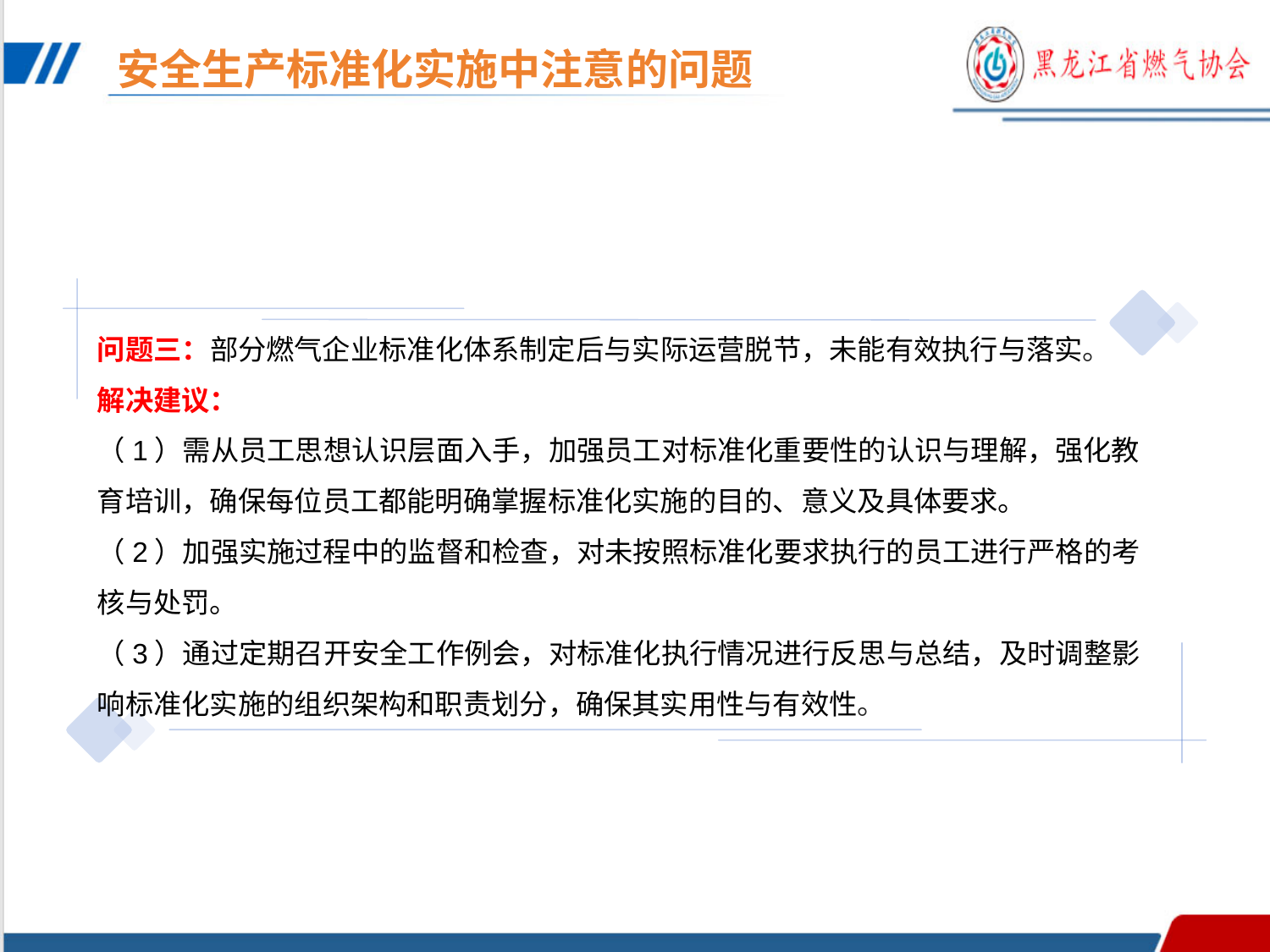

安全生产标准化实施中注意的问题

问题三：部分燃气企业标准化体系制定后与实际运营脱节，未能有效执行与落实。
解决建议：
（1）需从员工思想认识层面入手，加强员工对标准化重要性的认识与理解，强化教育培训，确保每位员工都能明确掌握标准化实施的目的、意义及具体要求。
（2）加强实施过程中的监督和检查，对未按照标准化要求执行的员工进行严格的考核与处罚。
（3）通过定期召开安全工作例会，对标准化执行情况进行反思与总结，及时调整影响标准化实施的组织架构和职责划分，确保其实用性与有效性。